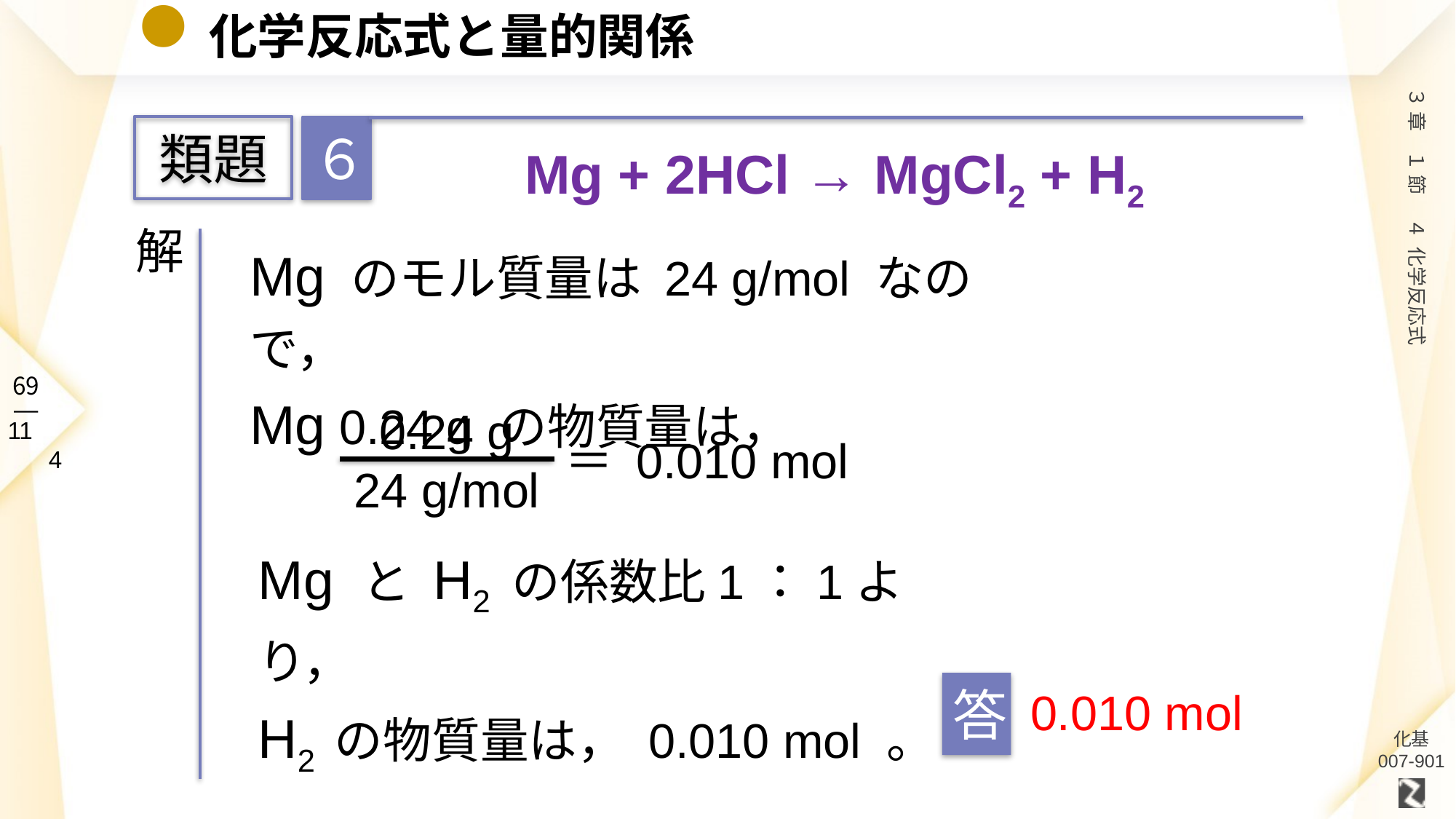

# 化学反応式と量的関係
６
類題
　Mg + 2HCl → MgCl2 + H2
解
Mg のモル質量は 24 g/mol なので，
Mg 0.24 g の物質量は，
0.24 g
24 g/mol
＝ 0.010 mol
Mg と H2 の係数比1：1より，
H2 の物質量は， 0.010 mol 。
答
0.010 mol